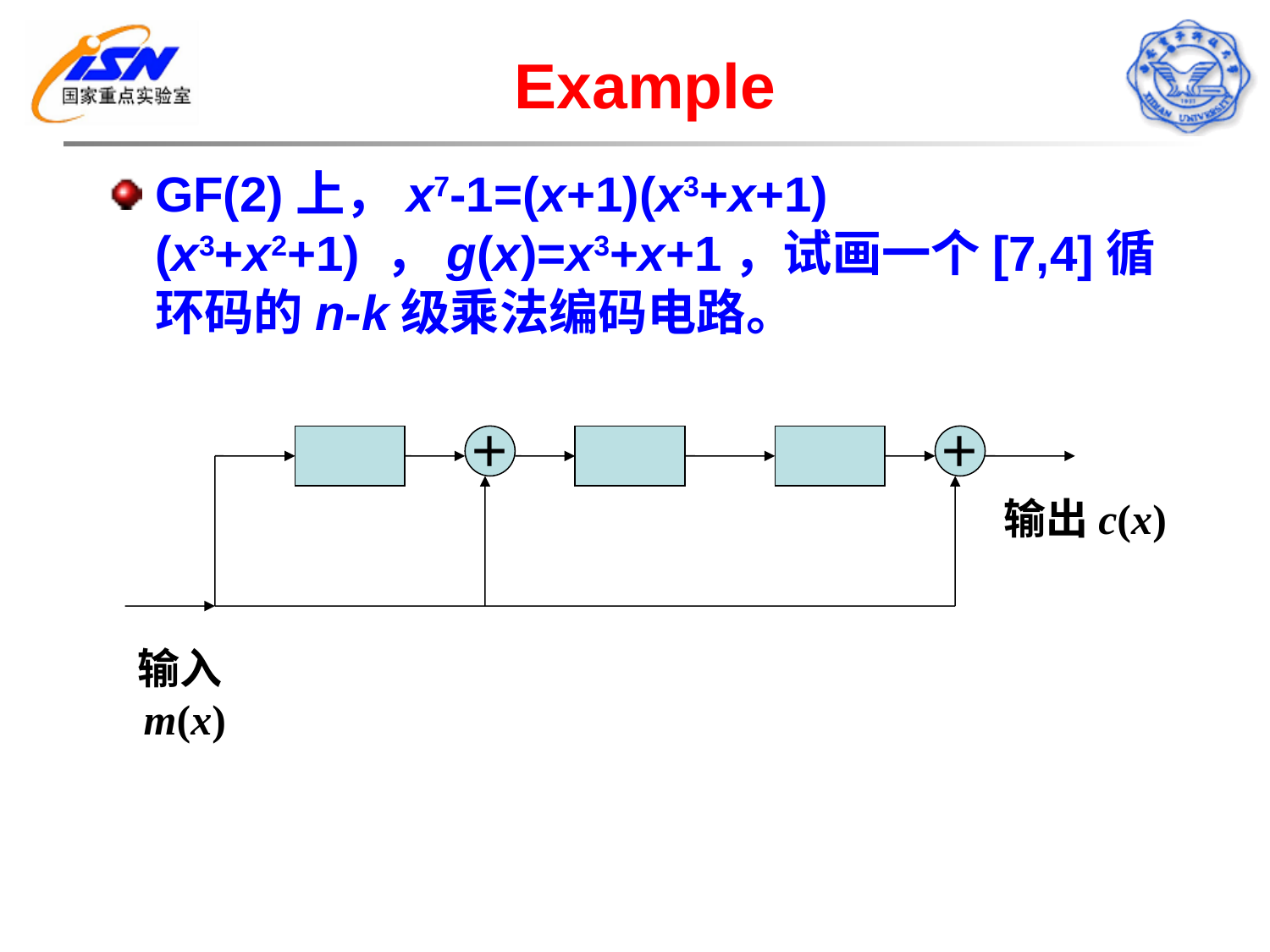

Example
GF(2)上，x7-1=(x+1)(x3+x+1)(x3+x2+1) ，g(x)=x3+x+1，试画一个[7,4]循环码的n-k级乘法编码电路。

＋

＋

输出c(x)

输入m(x)